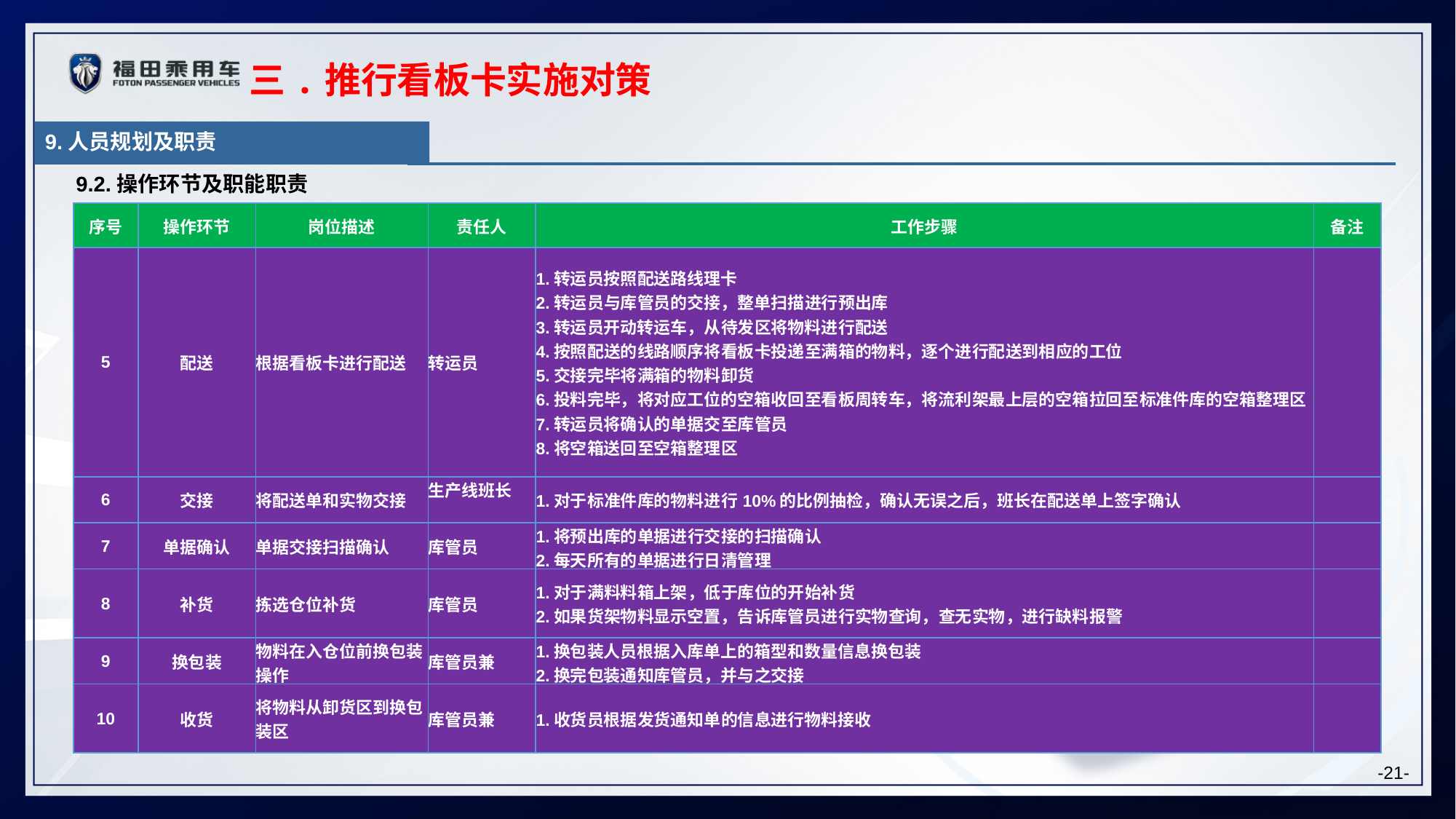

三.推行看板卡实施对策

9.人员规划及职责
9.2.操作环节及职能职责
| 序号 | 操作环节 | 岗位描述 | 责任人 | 工作步骤 | 备注 |
| --- | --- | --- | --- | --- | --- |
| 5 | 配送 | 根据看板卡进行配送 | 转运员 | 1.转运员按照配送路线理卡 2.转运员与库管员的交接，整单扫描进行预出库 3.转运员开动转运车，从待发区将物料进行配送 4.按照配送的线路顺序将看板卡投递至满箱的物料，逐个进行配送到相应的工位 5.交接完毕将满箱的物料卸货 6.投料完毕，将对应工位的空箱收回至看板周转车，将流利架最上层的空箱拉回至标准件库的空箱整理区 7.转运员将确认的单据交至库管员 8.将空箱送回至空箱整理区 |  |
| 6 | 交接 | 将配送单和实物交接 | 生产线班长 | 1.对于标准件库的物料进行10%的比例抽检，确认无误之后，班长在配送单上签字确认 |  |
| 7 | 单据确认 | 单据交接扫描确认 | 库管员 | 1.将预出库的单据进行交接的扫描确认 2.每天所有的单据进行日清管理 |  |
| 8 | 补货 | 拣选仓位补货 | 库管员 | 1.对于满料料箱上架，低于库位的开始补货 2.如果货架物料显示空置，告诉库管员进行实物查询，查无实物，进行缺料报警 |  |
| 9 | 换包装 | 物料在入仓位前换包装操作 | 库管员兼 | 1.换包装人员根据入库单上的箱型和数量信息换包装 2.换完包装通知库管员，并与之交接 |  |
| 10 | 收货 | 将物料从卸货区到换包装区 | 库管员兼 | 1.收货员根据发货通知单的信息进行物料接收 |  |